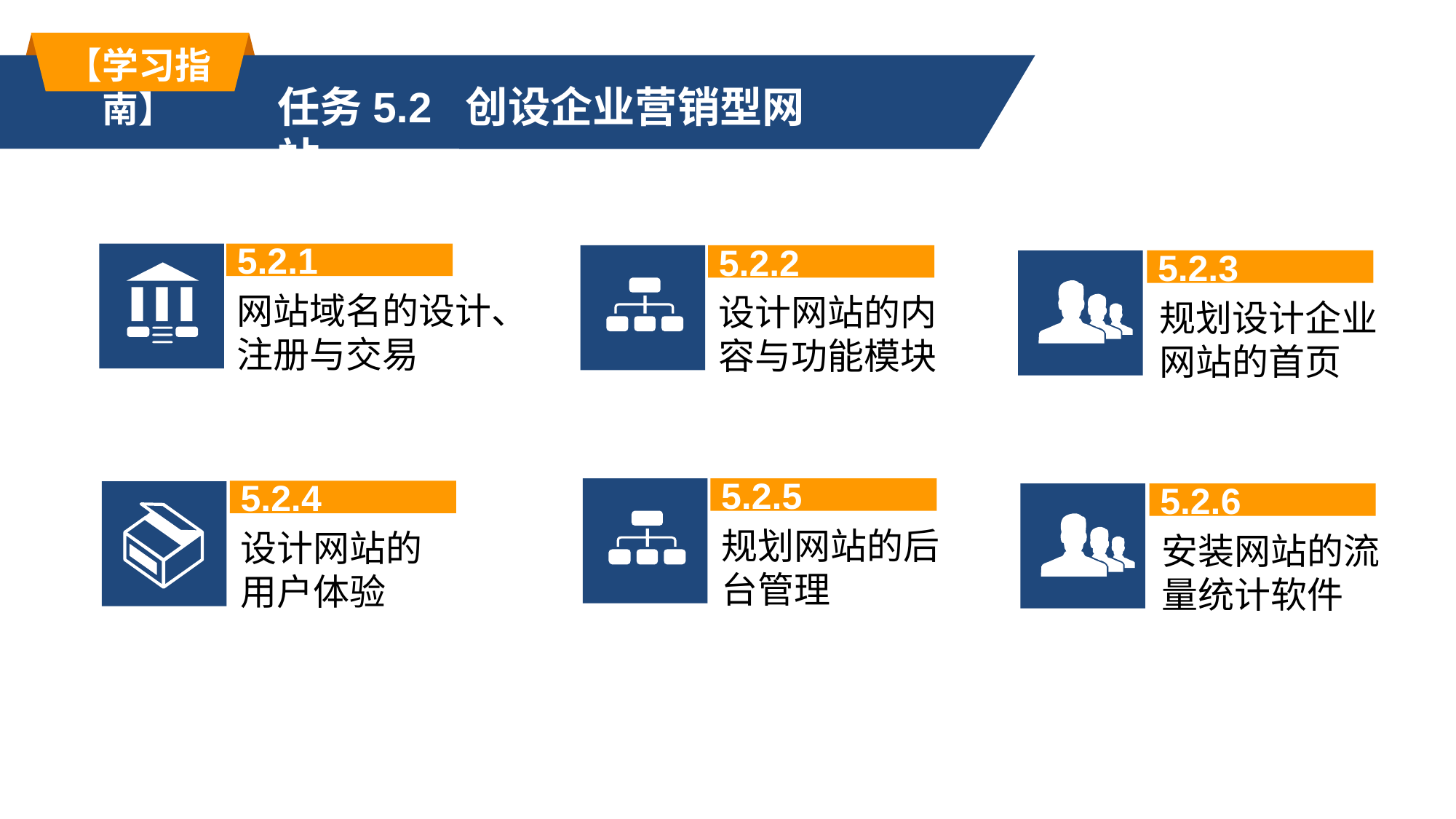

【学习指南】

任务5.2  创设企业营销型网站

5.2.1

5.2.2
5.2.3

网站域名的设计、注册与交易
设计网站的内容与功能模块
规划设计企业网站的首页

5.2.5
5.2.4

5.2.6

规划网站的后台管理
设计网站的用户体验
安装网站的流量统计软件